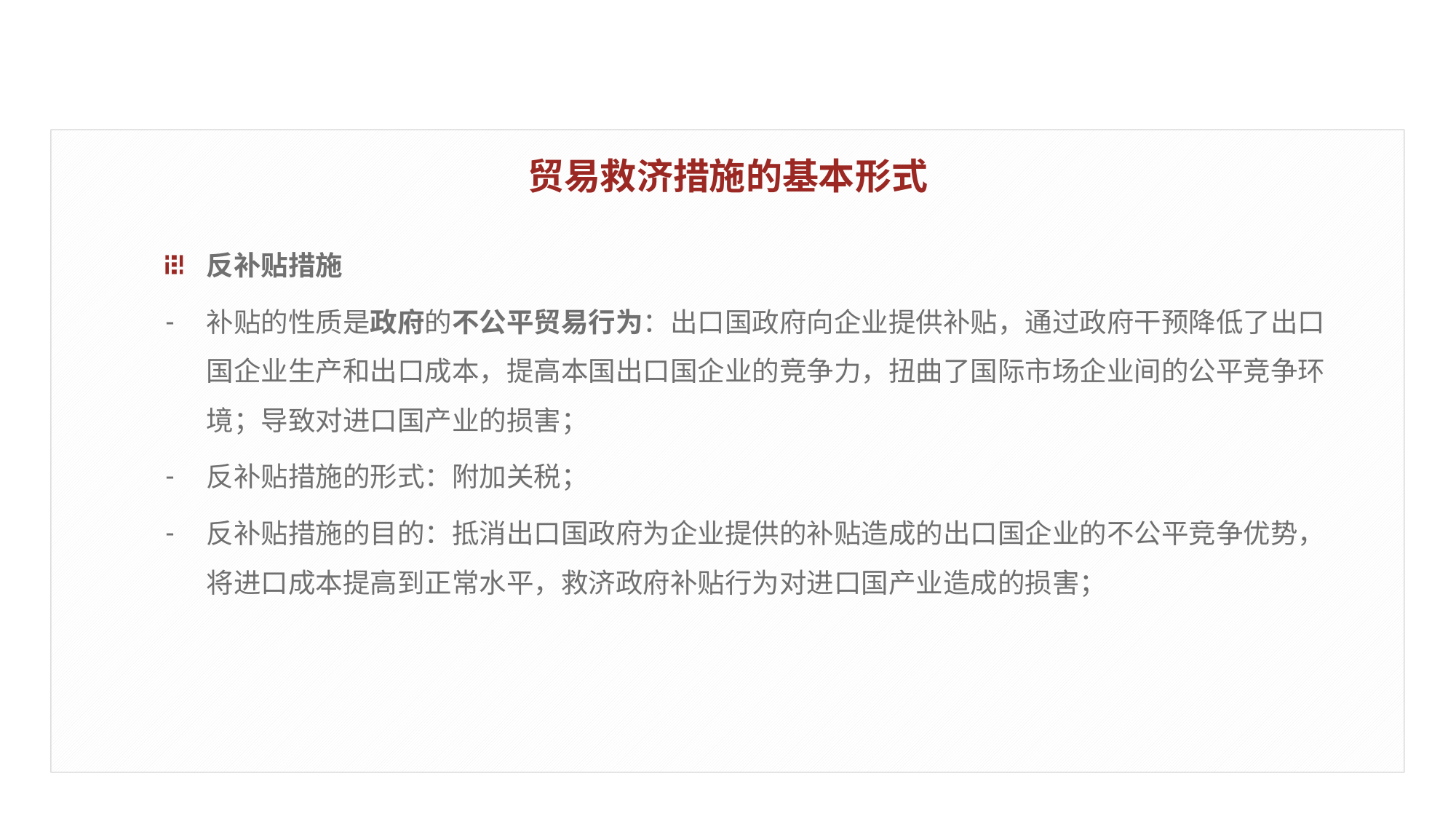

贸易救济措施的基本形式
反补贴措施
补贴的性质是政府的不公平贸易行为：出口国政府向企业提供补贴，通过政府干预降低了出口国企业生产和出口成本，提高本国出口国企业的竞争力，扭曲了国际市场企业间的公平竞争环境；导致对进口国产业的损害；
反补贴措施的形式：附加关税；
反补贴措施的目的：抵消出口国政府为企业提供的补贴造成的出口国企业的不公平竞争优势，将进口成本提高到正常水平，救济政府补贴行为对进口国产业造成的损害；